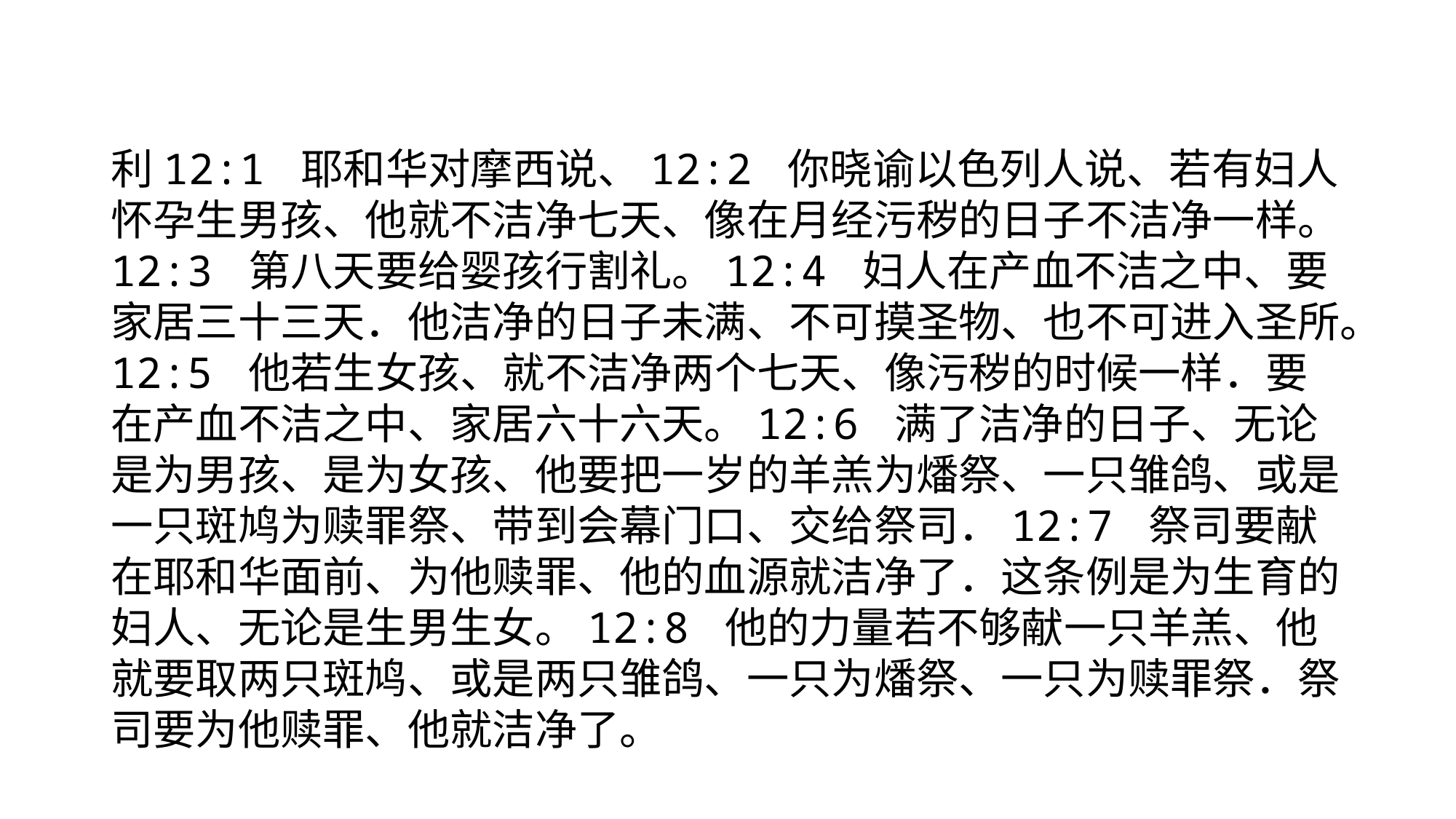

#
利12:1 耶和华对摩西说、12:2 你晓谕以色列人说、若有妇人怀孕生男孩、他就不洁净七天、像在月经污秽的日子不洁净一样。12:3 第八天要给婴孩行割礼。12:4 妇人在产血不洁之中、要家居三十三天．他洁净的日子未满、不可摸圣物、也不可进入圣所。12:5 他若生女孩、就不洁净两个七天、像污秽的时候一样．要在产血不洁之中、家居六十六天。12:6 满了洁净的日子、无论是为男孩、是为女孩、他要把一岁的羊羔为燔祭、一只雏鸽、或是一只斑鸠为赎罪祭、带到会幕门口、交给祭司．12:7 祭司要献在耶和华面前、为他赎罪、他的血源就洁净了．这条例是为生育的妇人、无论是生男生女。12:8 他的力量若不够献一只羊羔、他就要取两只斑鸠、或是两只雏鸽、一只为燔祭、一只为赎罪祭．祭司要为他赎罪、他就洁净了。